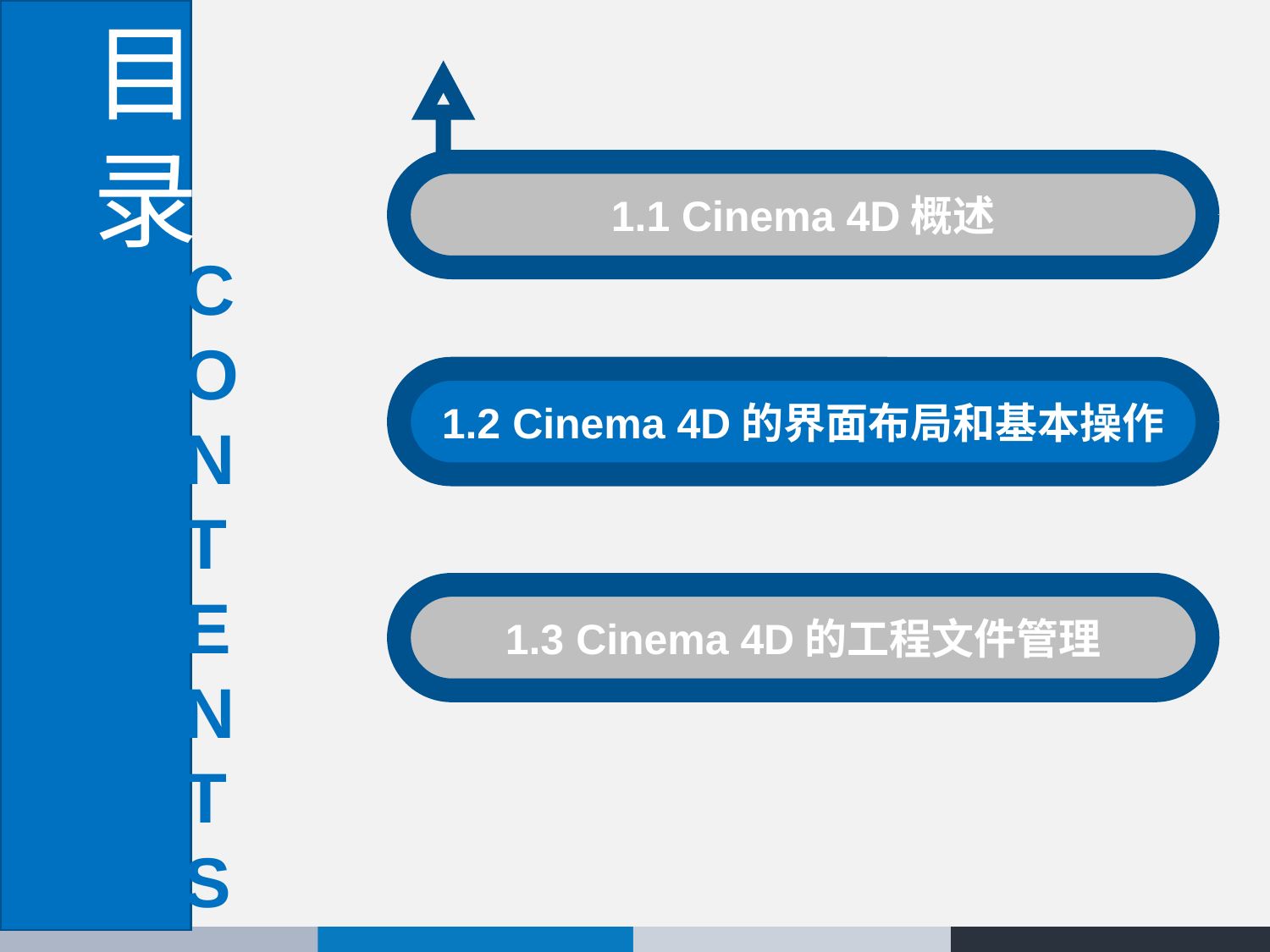

1.1 Cinema 4D概述
1.2 Cinema 4D的界面布局和基本操作
1.3 Cinema 4D的工程文件管理